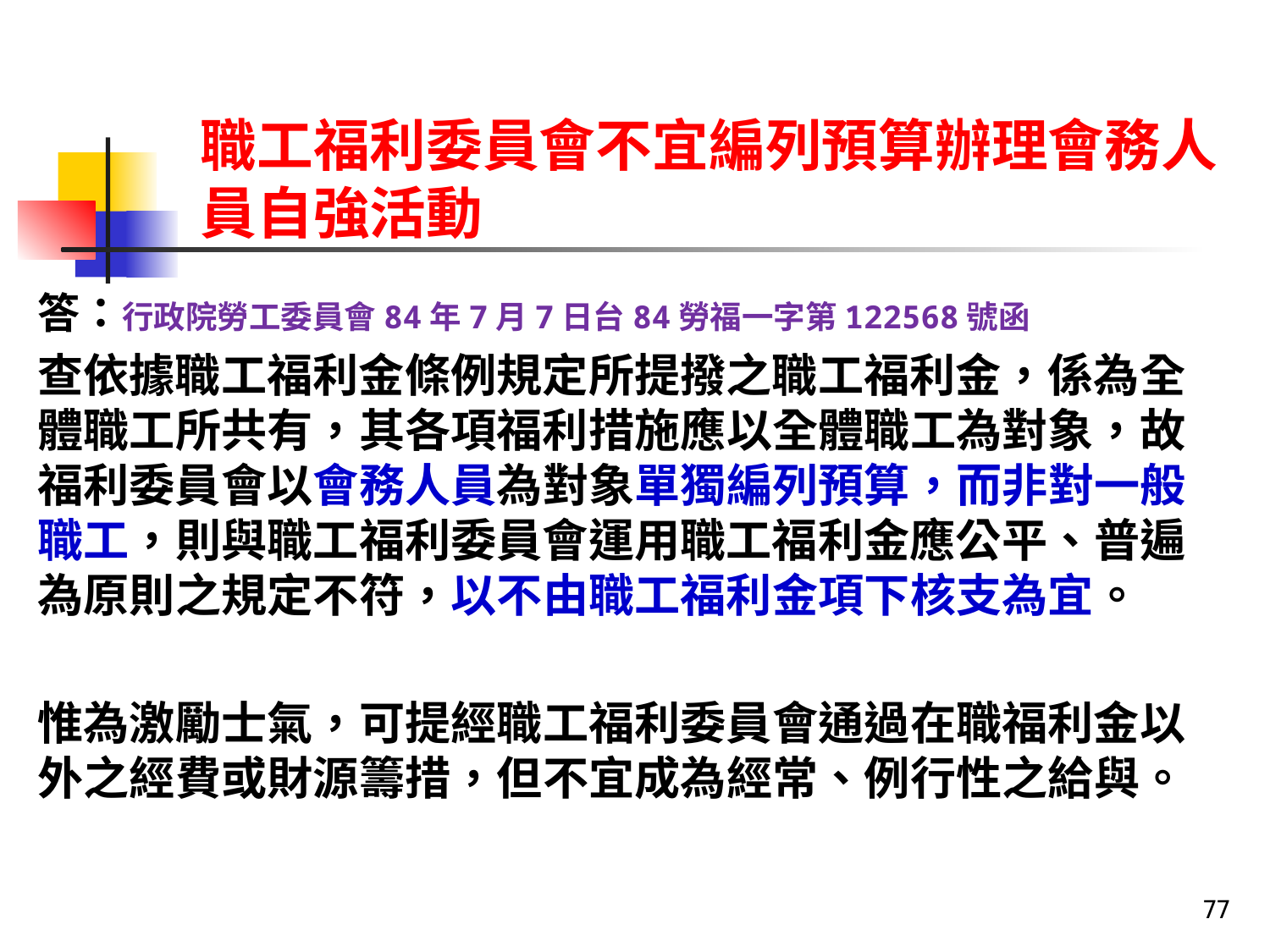

# 職工福利委員會不宜編列預算辦理會務人員自強活動
答：行政院勞工委員會84年7月7日台84勞福一字第122568號函
查依據職工福利金條例規定所提撥之職工福利金，係為全體職工所共有，其各項福利措施應以全體職工為對象，故福利委員會以會務人員為對象單獨編列預算，而非對一般職工，則與職工福利委員會運用職工福利金應公平、普遍為原則之規定不符，以不由職工福利金項下核支為宜。

惟為激勵士氣，可提經職工福利委員會通過在職福利金以外之經費或財源籌措，但不宜成為經常、例行性之給與。
77